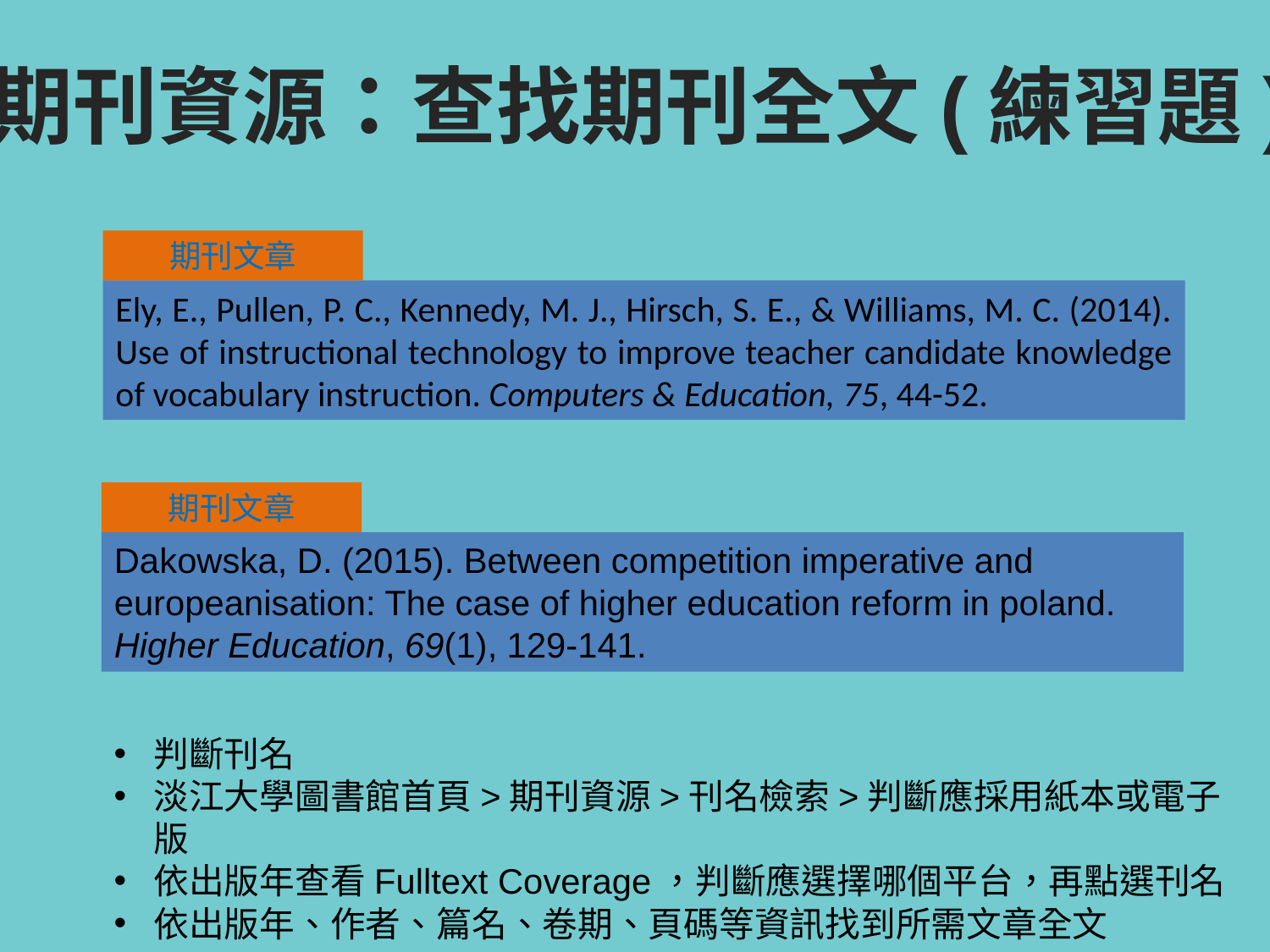

期刊資源：查找期刊全文(練習題)
期刊文章
Ely, E., Pullen, P. C., Kennedy, M. J., Hirsch, S. E., & Williams, M. C. (2014). Use of instructional technology to improve teacher candidate knowledge of vocabulary instruction. Computers & Education, 75, 44-52.
期刊文章
Dakowska, D. (2015). Between competition imperative and europeanisation: The case of higher education reform in poland. Higher Education, 69(1), 129-141.
判斷刊名
淡江大學圖書館首頁>期刊資源>刊名檢索>判斷應採用紙本或電子版
依出版年查看Fulltext Coverage，判斷應選擇哪個平台，再點選刊名
依出版年、作者、篇名、卷期、頁碼等資訊找到所需文章全文